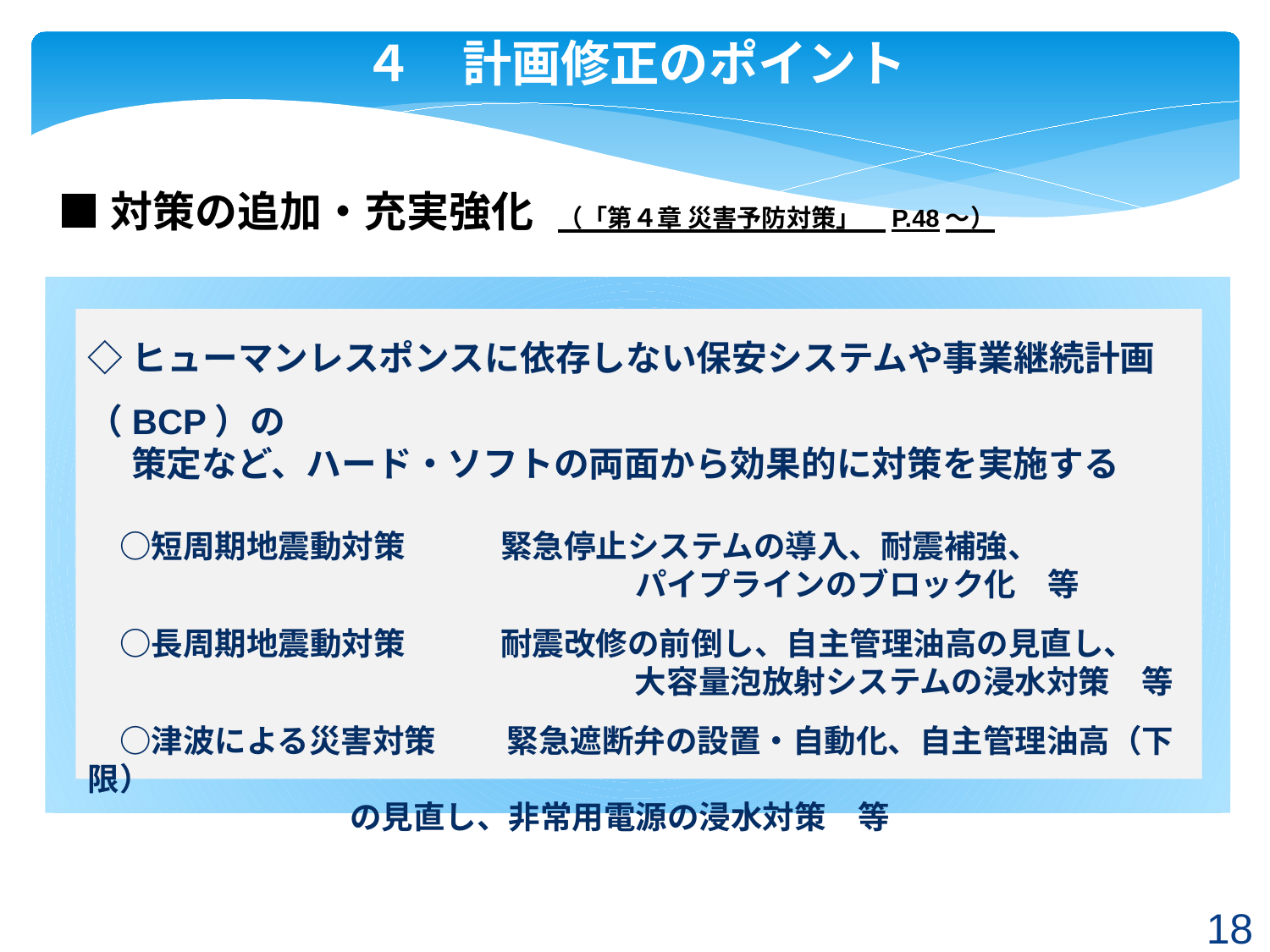

４　計画修正のポイント

■対策の追加・充実強化　（「第４章 災害予防対策」　P.48～）

◇ヒューマンレスポンスに依存しない保安システムや事業継続計画（BCP）の
　 策定など、ハード・ソフトの両面から効果的に対策を実施する

　○短周期地震動対策　　　緊急停止システムの導入、耐震補強、
　　　　　　　　　　　　　　　　　 パイプラインのブロック化　等
　○長周期地震動対策　　　耐震改修の前倒し、自主管理油高の見直し、
　　　　　　　　　　　　　　　　　 大容量泡放射システムの浸水対策　等
　○津波による災害対策　　 緊急遮断弁の設置・自動化、自主管理油高（下限）
                                    の見直し、非常用電源の浸水対策　等
18